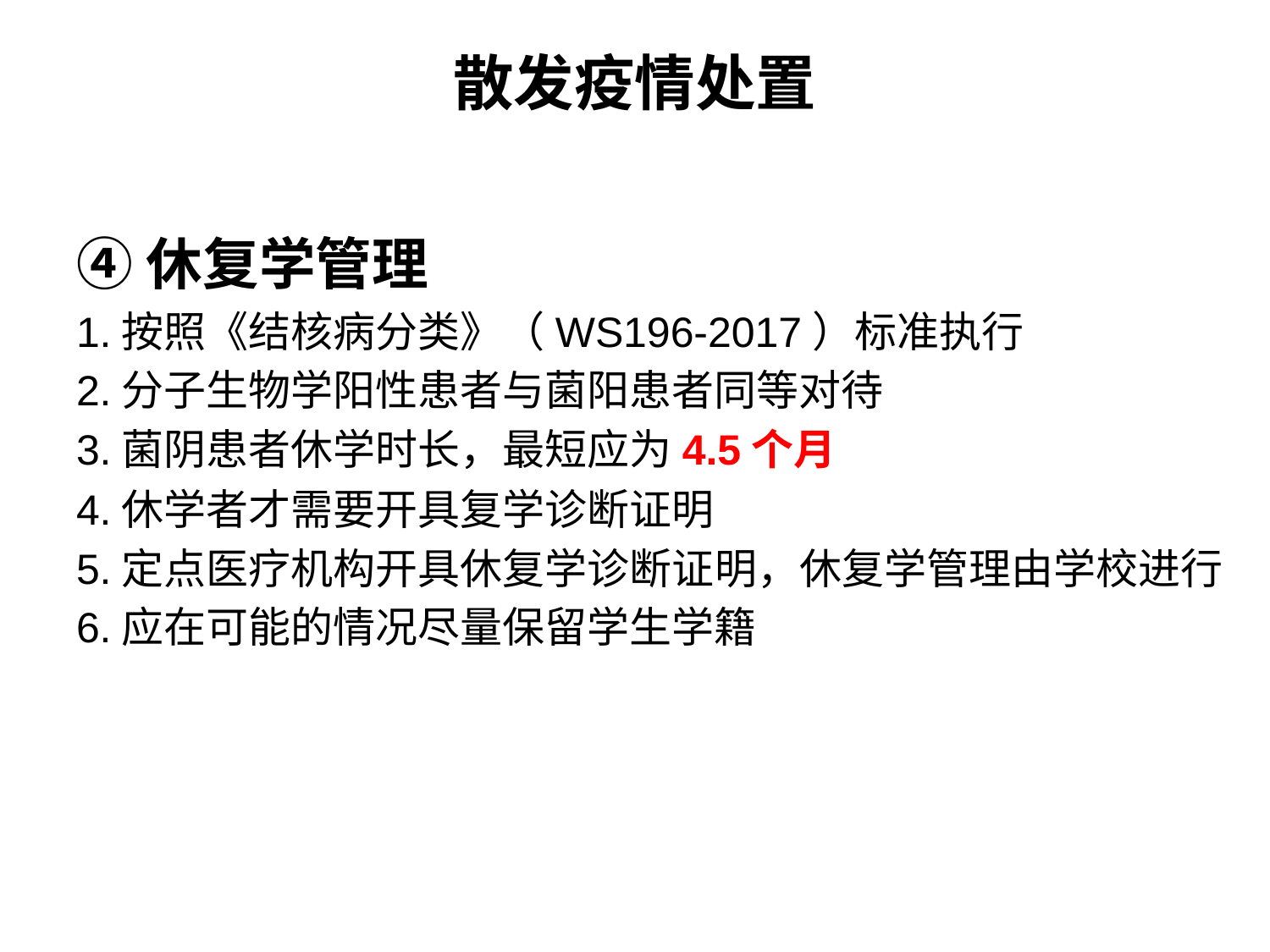

# 散发疫情处置
④休复学管理
1.按照《结核病分类》（WS196-2017）标准执行
2.分子生物学阳性患者与菌阳患者同等对待
3.菌阴患者休学时长，最短应为4.5个月
4.休学者才需要开具复学诊断证明
5.定点医疗机构开具休复学诊断证明，休复学管理由学校进行
6.应在可能的情况尽量保留学生学籍